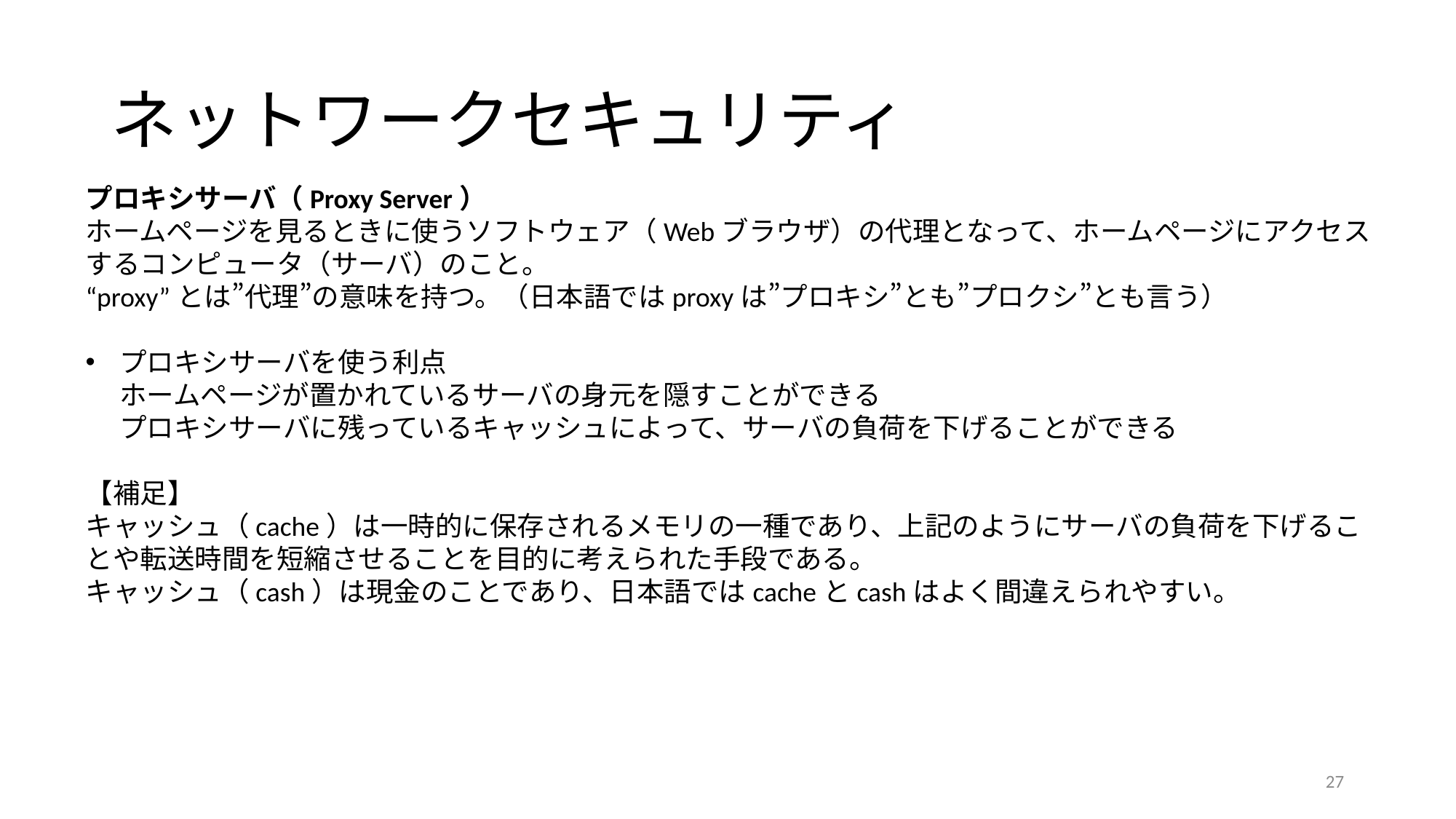

# ネットワークセキュリティ
プロキシサーバ（Proxy Server）
ホームページを見るときに使うソフトウェア（Webブラウザ）の代理となって、ホームページにアクセスするコンピュータ（サーバ）のこと。
“proxy”とは”代理”の意味を持つ。（日本語ではproxyは”プロキシ”とも”プロクシ”とも言う）

プロキシサーバを使う利点
ホームページが置かれているサーバの身元を隠すことができる
プロキシサーバに残っているキャッシュによって、サーバの負荷を下げることができる

【補足】
キャッシュ（cache）は一時的に保存されるメモリの一種であり、上記のようにサーバの負荷を下げることや転送時間を短縮させることを目的に考えられた手段である。
キャッシュ（cash）は現金のことであり、日本語ではcacheとcashはよく間違えられやすい。

27